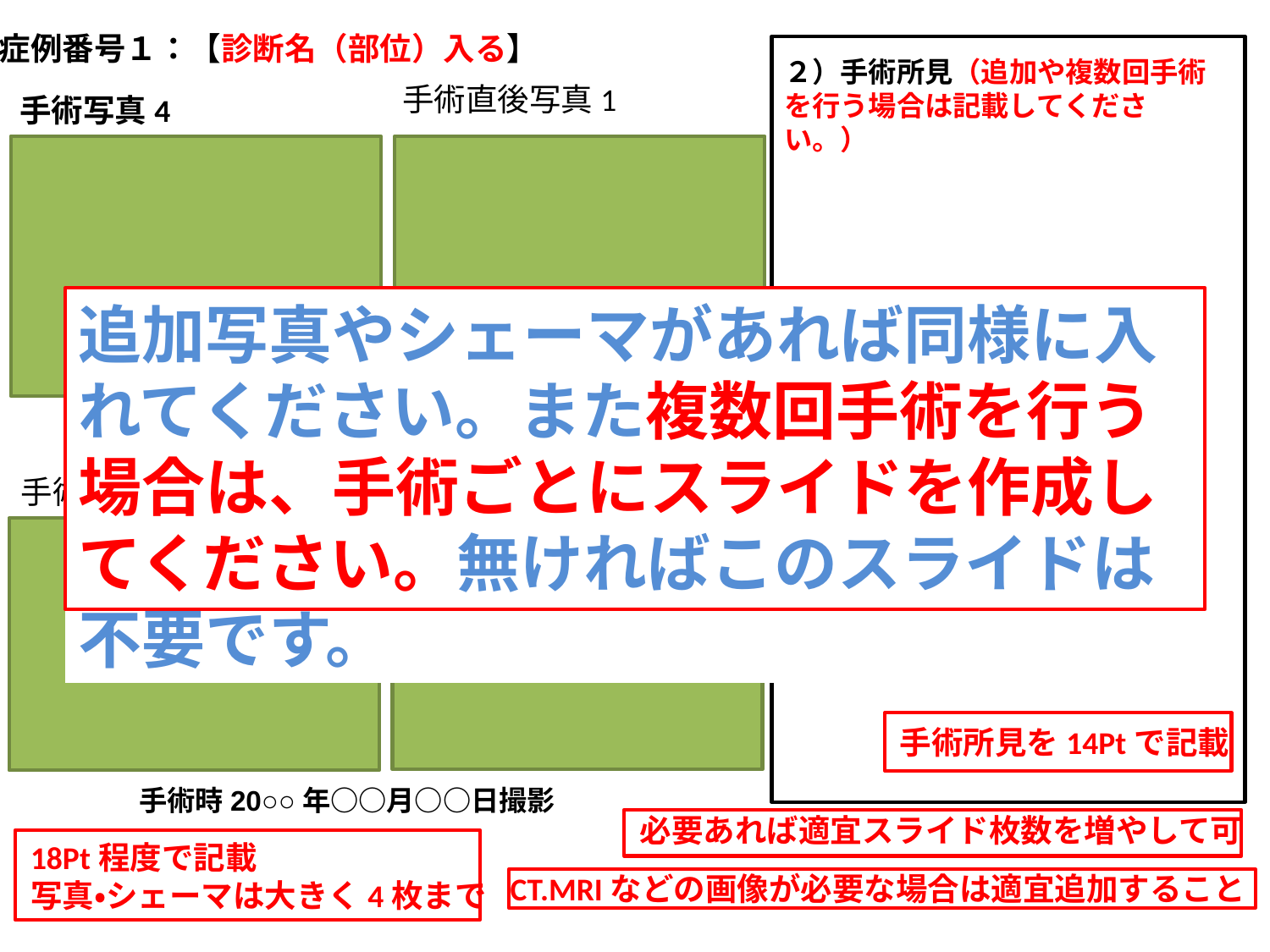

症例番号１：【診断名（部位）入る】

２）手術所見（追加や複数回手術を行う場合は記載してください。）
手術直後写真1
手術写真4

追加写真やシェーマがあれば同様に入れてください。また複数回手術を行う場合は、手術ごとにスライドを作成してください。無ければこのスライドは不要です。
手術直後写真2
手術直後写真3
手術直後写真3
手術直後写真2

手術所見を14Ptで記載
手術時20○○年○○月○○日撮影
必要あれば適宜スライド枚数を増やして可

18Pt程度で記載
写真・シェーマは大きく4枚まで
CT.MRIなどの画像が必要な場合は適宜追加すること